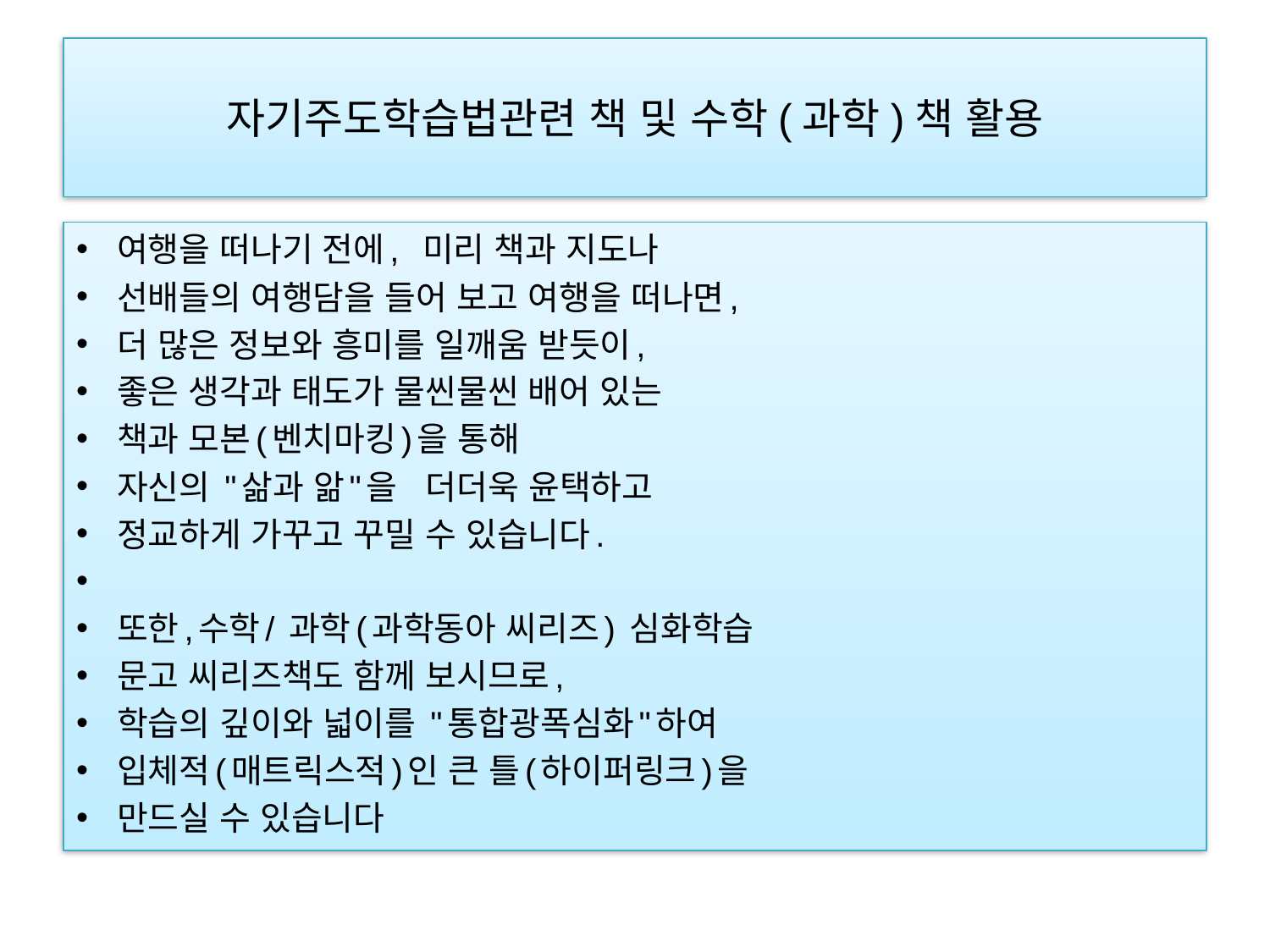

# 자기주도학습법관련 책 및 수학(과학)책 활용
여행을 떠나기 전에,  미리 책과 지도나
선배들의 여행담을 들어 보고 여행을 떠나면,
더 많은 정보와 흥미를 일깨움 받듯이,
좋은 생각과 태도가 물씬물씬 배어 있는
책과 모본(벤치마킹)을 통해
자신의 "삶과 앎"을   더더욱 윤택하고
정교하게 가꾸고 꾸밀 수 있습니다.

또한,수학/ 과학(과학동아 씨리즈) 심화학습
문고 씨리즈책도 함께 보시므로,
학습의 깊이와 넓이를 "통합광폭심화"하여
입체적(매트릭스적)인 큰 틀(하이퍼링크)을
만드실 수 있습니다